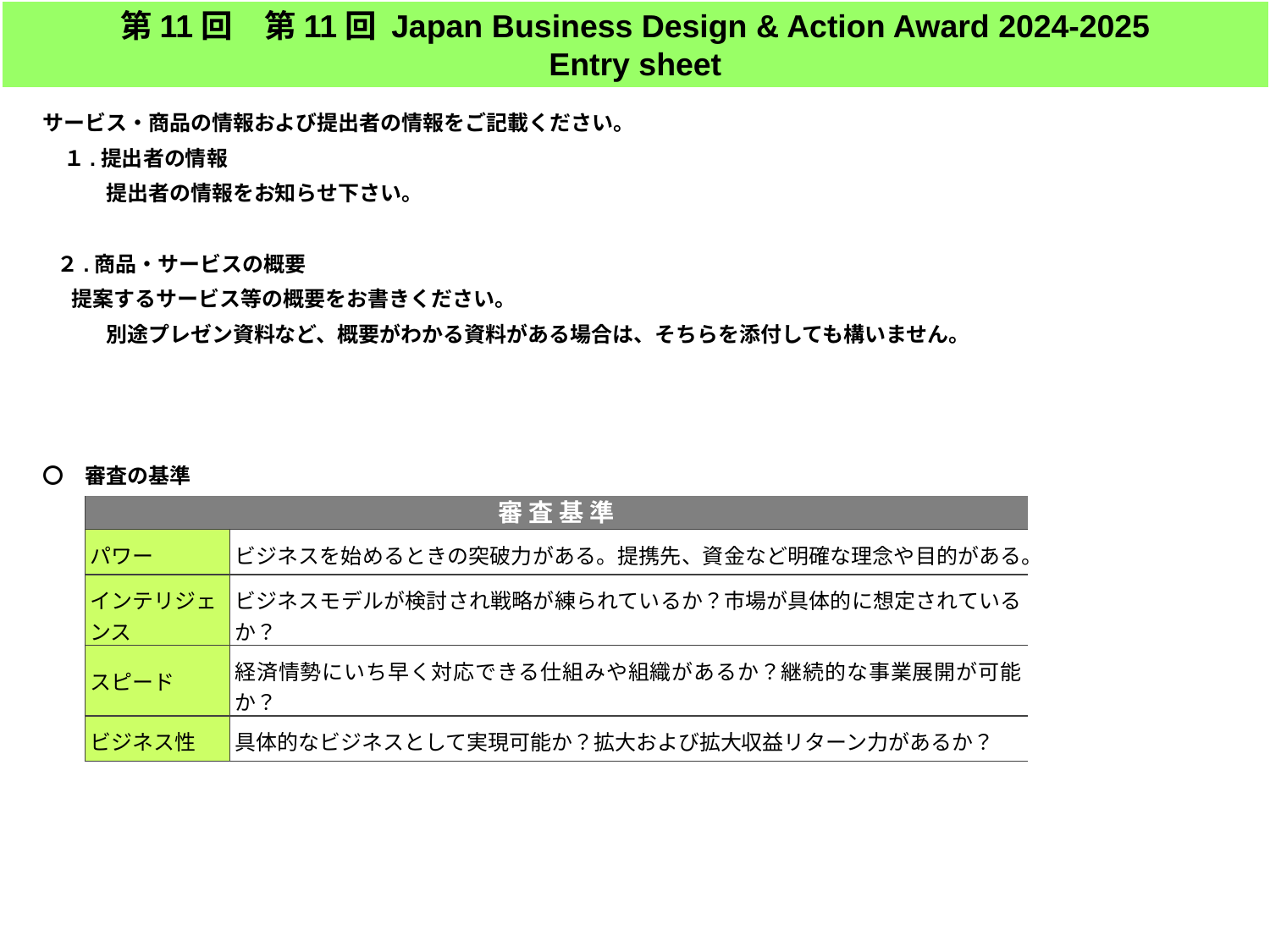

第11回　第11回 Japan Business Design & Action Award 2024-2025
Entry sheet
サービス・商品の情報および提出者の情報をご記載ください。
　１.提出者の情報
　　　提出者の情報をお知らせ下さい。

  ２.商品・サービスの概要
     提案するサービス等の概要をお書きください。
　　　別途プレゼン資料など、概要がわかる資料がある場合は、そちらを添付しても構いません。

〇　審査の基準

| 審 査 基 準 | 評 価 内 容 |
| --- | --- |
| パワー | ビジネスを始めるときの突破力がある。提携先、資金など明確な理念や目的がある。 |
| インテリジェンス | ビジネスモデルが検討され戦略が練られているか？市場が具体的に想定されているか？ |
| スピード | 経済情勢にいち早く対応できる仕組みや組織があるか？継続的な事業展開が可能か？ |
| ビジネス性 | 具体的なビジネスとして実現可能か？拡大および拡大収益リターン力があるか？ |